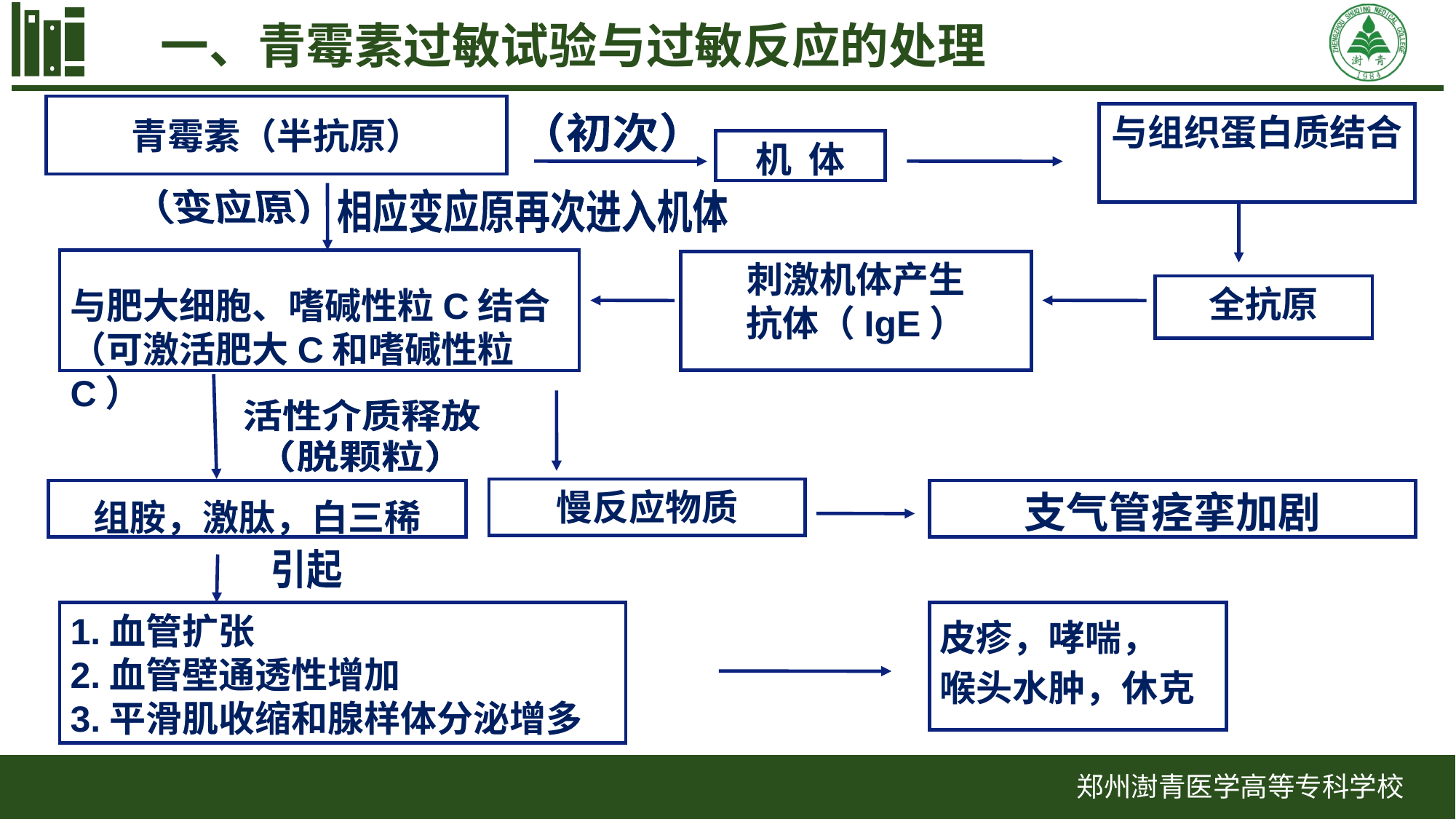

一、青霉素过敏试验与过敏反应的处理
青霉素（半抗原）
与组织蛋白质结合
（初次）
机  体

相应变应原再次进入机体
（变应原）

与肥大细胞、嗜碱性粒C结合
（可激活肥大C和嗜碱性粒C）
刺激机体产生
抗体（IgE）
全抗原

活性介质释放
（脱颗粒）
慢反应物质
组胺，激肽，白三稀
支气管痉挛加剧

引起

皮疹，哮喘，
喉头水肿，休克
1.血管扩张
2.血管壁通透性增加
3.平滑肌收缩和腺样体分泌增多

郑州澍青医学高等专科学校